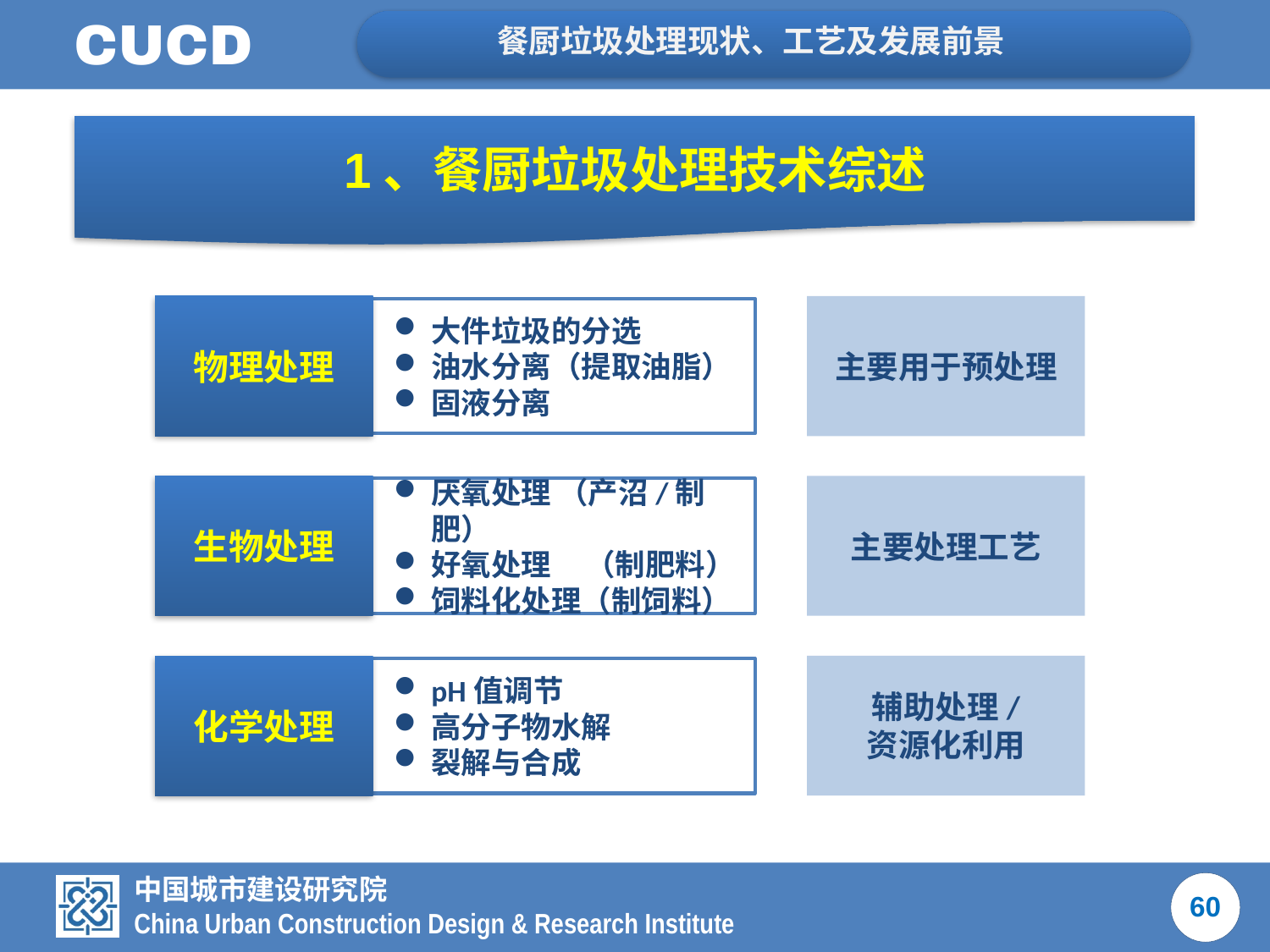

1、餐厨垃圾处理技术综述
物理处理
主要用于预处理
大件垃圾的分选
油水分离（提取油脂）
固液分离
生物处理
主要处理工艺
厌氧处理 （产沼/制肥）
好氧处理     （制肥料）
饲料化处理（制饲料）
辅助处理/
资源化利用
化学处理
pH值调节
高分子物水解
裂解与合成
60